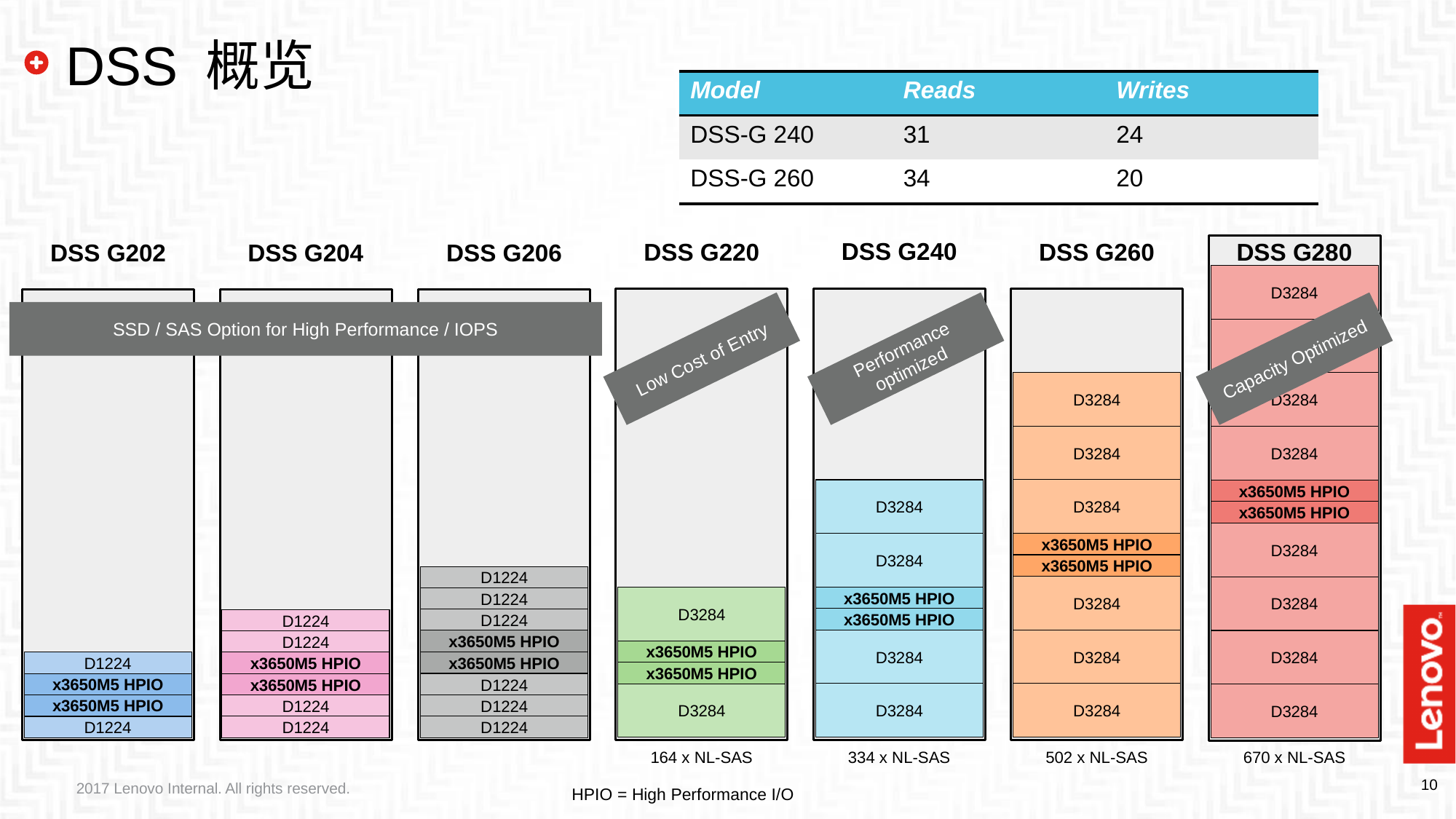

# DSS 概览
| Model | Reads | Writes |
| --- | --- | --- |
| DSS-G 240 | 31 | 24 |
| DSS-G 260 | 34 | 20 |
DSS G240

D3284
D3284
x3650M5 HPIO
x3650M5 HPIO
D3284
D3284
334 x NL-SAS
DSS G260

D3284
D3284
D3284
x3650M5 HPIO
x3650M5 HPIO
D3284
D3284
D3284
502 x NL-SAS
DSS G280

D3284
D3284
D3284
D3284
x3650M5 HPIO
x3650M5 HPIO
D3284
D3284
D3284
D3284
670 x NL-SAS
DSS G202
DSS G204
DSS G206
DSS G220

D3284
x3650M5 HPIO
x3650M5 HPIO
D3284
164 x NL-SAS

SSD / SAS Option for High Performance / IOPS
Performance optimized
Low Cost of Entry
Capacity Optimized
D1224
D1224
D1224
D1224
x3650M5 HPIO
D1224
x3650M5 HPIO
D1224
x3650M5 HPIO
x3650M5 HPIO
x3650M5 HPIO
x3650M5 HPIO
D1224
D1224
D1224
D1224
D1224
D1224
2017 Lenovo Internal. All rights reserved.
HPIO = High Performance I/O